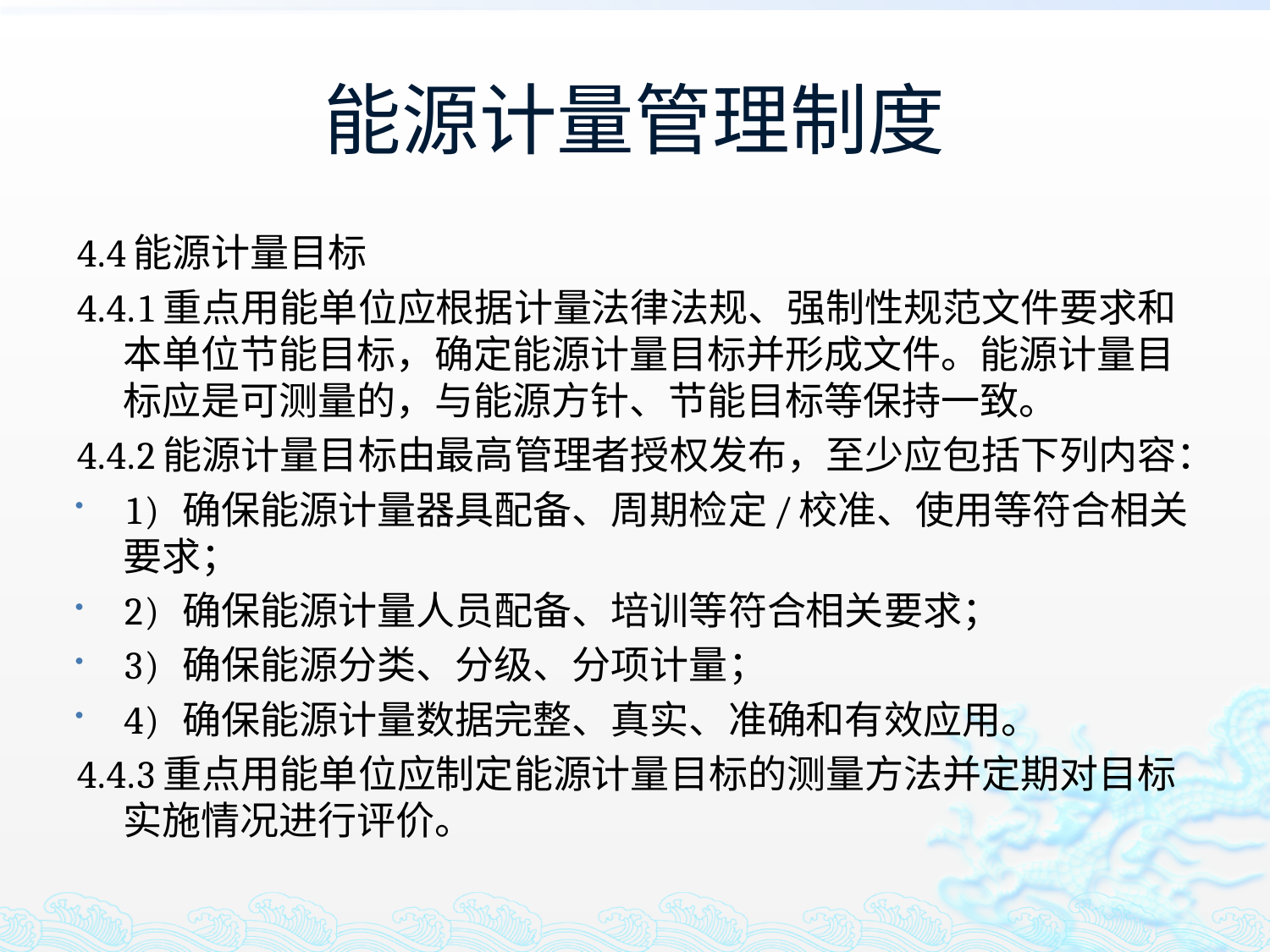

# 能源计量管理制度
4.4能源计量目标
4.4.1重点用能单位应根据计量法律法规、强制性规范文件要求和本单位节能目标，确定能源计量目标并形成文件。能源计量目标应是可测量的，与能源方针、节能目标等保持一致。
4.4.2能源计量目标由最高管理者授权发布，至少应包括下列内容：
1)  确保能源计量器具配备、周期检定/校准、使用等符合相关要求；
2)  确保能源计量人员配备、培训等符合相关要求；
3)  确保能源分类、分级、分项计量；
4)  确保能源计量数据完整、真实、准确和有效应用。
4.4.3重点用能单位应制定能源计量目标的测量方法并定期对目标实施情况进行评价。